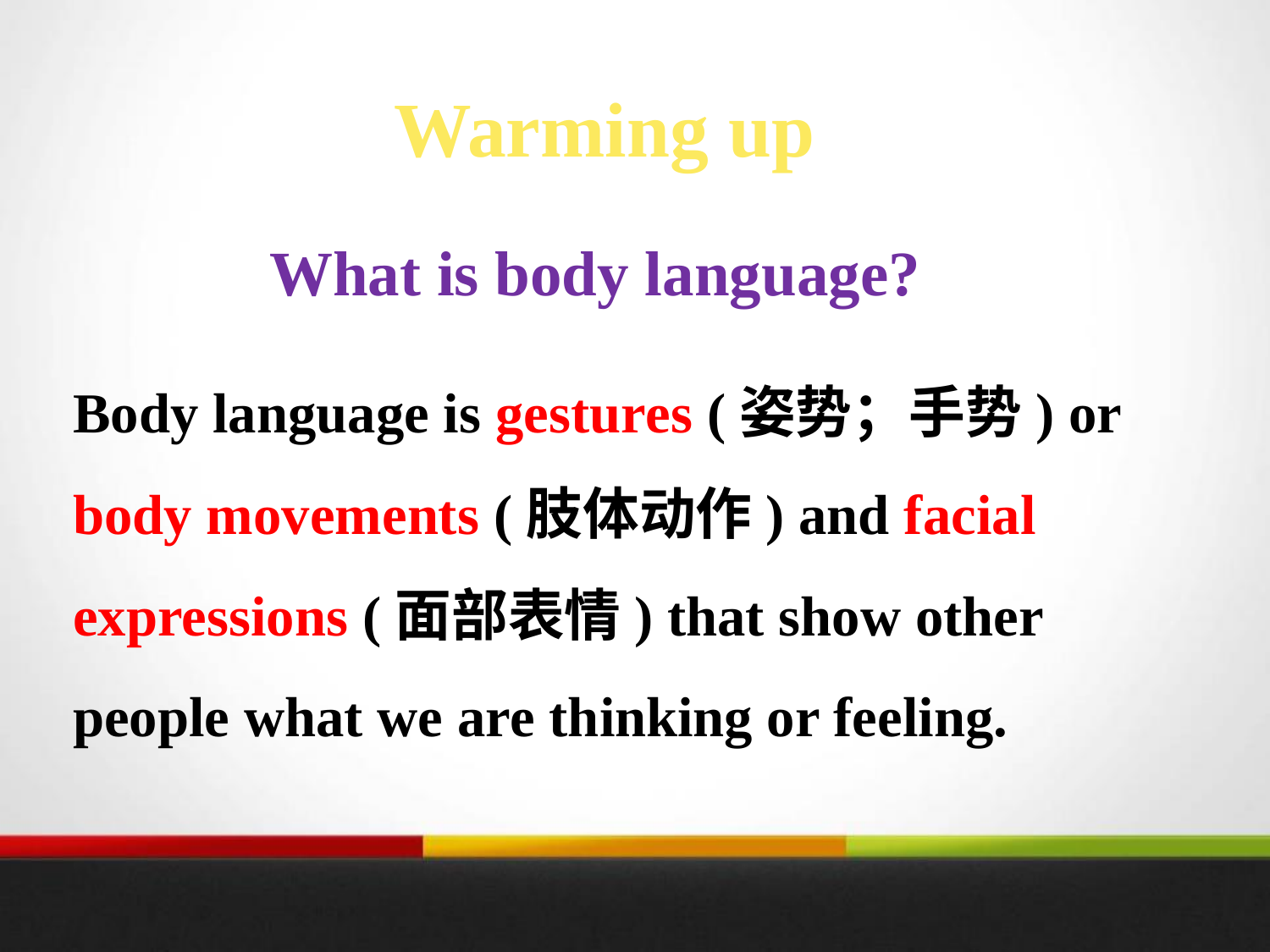

Warming up
What is body language?
Body language is gestures (姿势；手势) or body movements (肢体动作) and facial expressions (面部表情) that show other people what we are thinking or feeling.